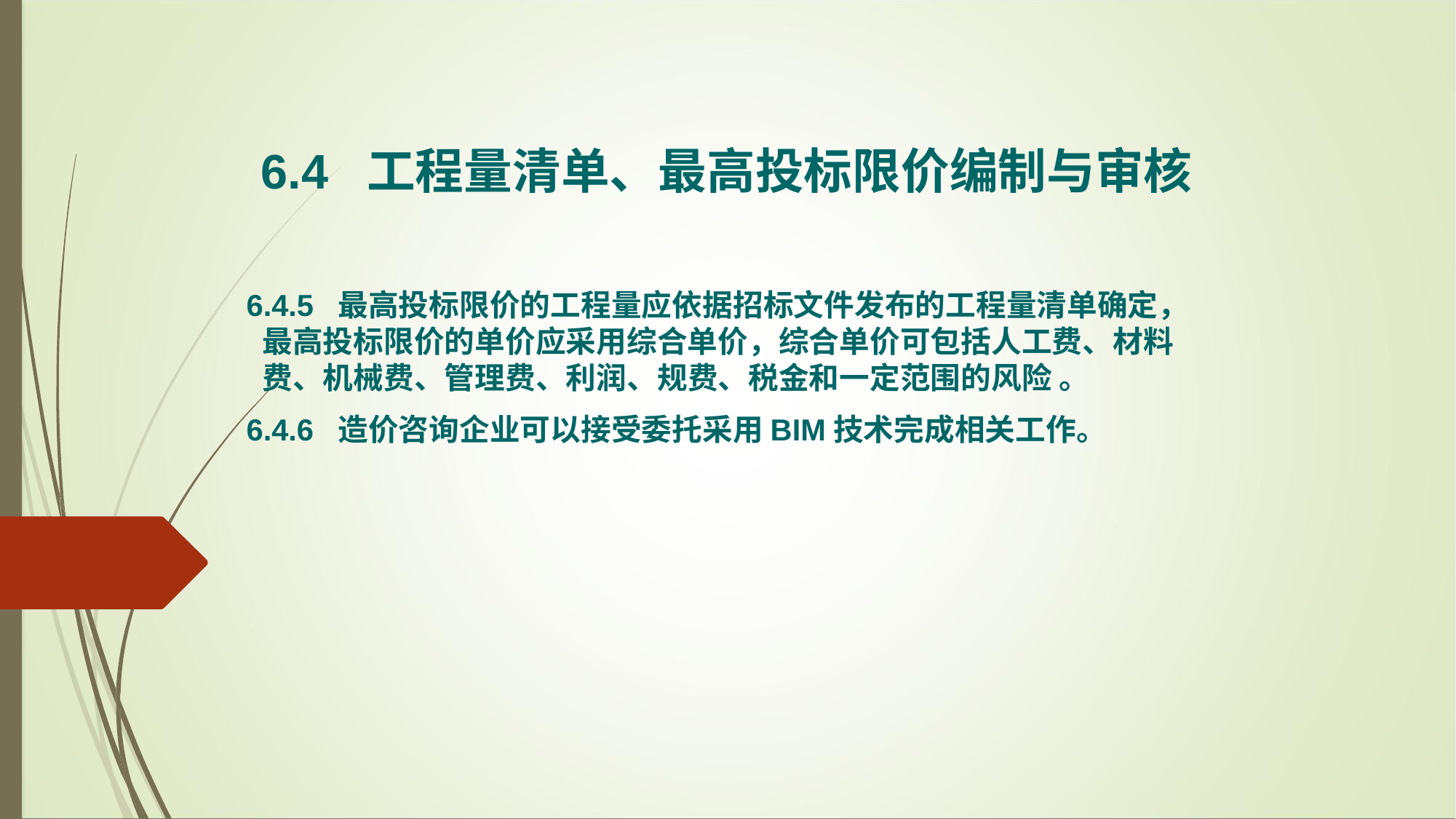

6.4  工程量清单、最高投标限价编制与审核
   6.4.5  最高投标限价的工程量应依据招标文件发布的工程量清单确定，最高投标限价的单价应采用综合单价，综合单价可包括人工费、材料费、机械费、管理费、利润、规费、税金和一定范围的风险 。
   6.4.6  造价咨询企业可以接受委托采用BIM技术完成相关工作。